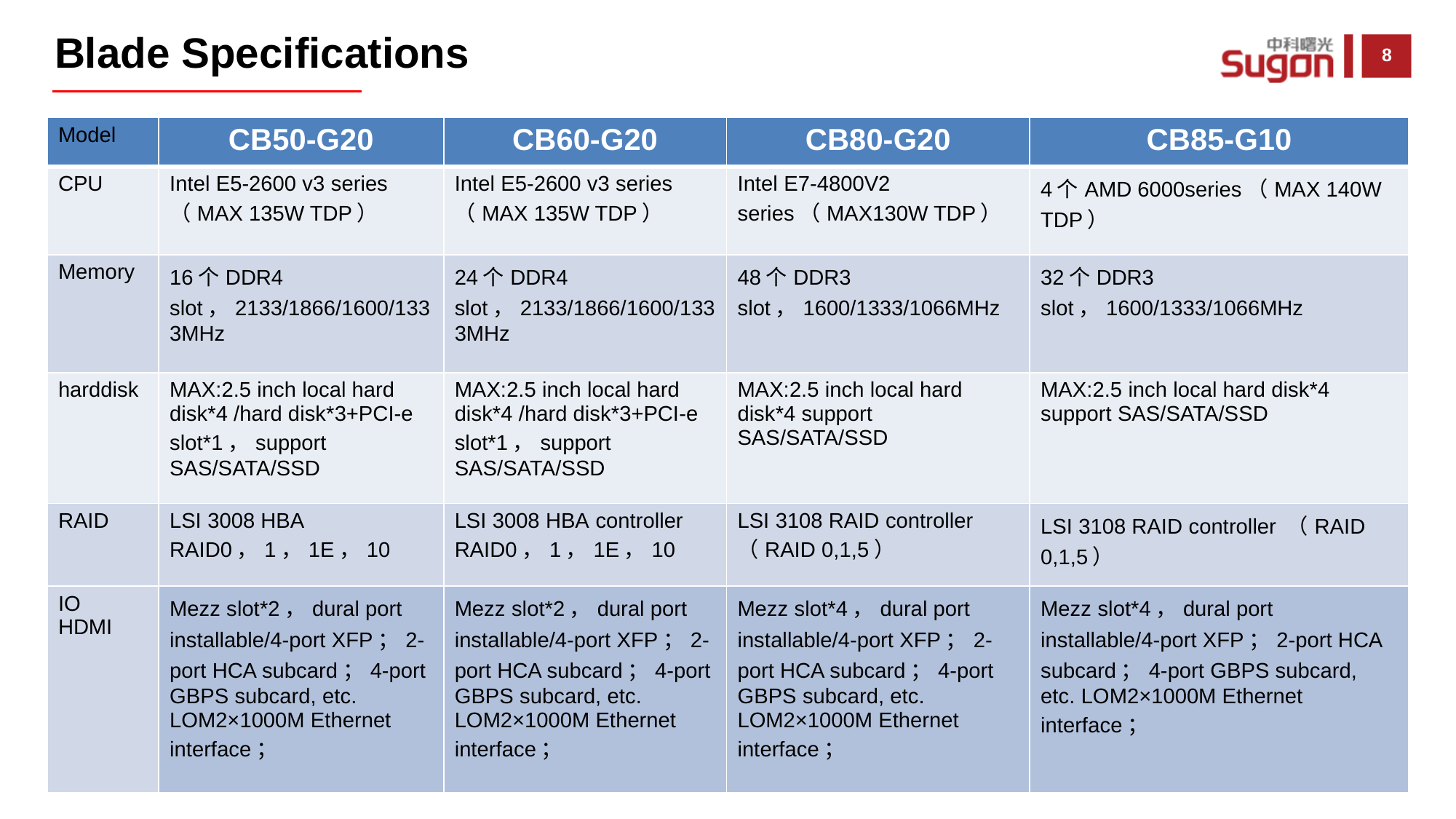

Blade Specifications
| Model | CB50-G20 | CB60-G20 | CB80-G20 | CB85-G10 |
| --- | --- | --- | --- | --- |
| CPU | Intel E5-2600 v3 series（MAX 135W TDP） | Intel E5-2600 v3 series（MAX 135W TDP） | Intel E7-4800V2 series（MAX130W TDP） | 4个AMD 6000series（MAX 140W TDP） |
| Memory | 16个DDR4 slot，2133/1866/1600/1333MHz | 24个DDR4 slot，2133/1866/1600/1333MHz | 48个DDR3 slot，1600/1333/1066MHz | 32个DDR3 slot，1600/1333/1066MHz |
| harddisk | MAX:2.5 inch local hard disk\*4 /hard disk\*3+PCI-e slot\*1，support SAS/SATA/SSD | MAX:2.5 inch local hard disk\*4 /hard disk\*3+PCI-e slot\*1，support SAS/SATA/SSD | MAX:2.5 inch local hard disk\*4 support SAS/SATA/SSD | MAX:2.5 inch local hard disk\*4 support SAS/SATA/SSD |
| RAID | LSI 3008 HBA RAID0，1，1E，10 | LSI 3008 HBA controller RAID0，1，1E，10 | LSI 3108 RAID controller （RAID 0,1,5） | LSI 3108 RAID controller （RAID 0,1,5） |
| IO HDMI | Mezz slot\*2，dural port installable/4-port XFP；2-port HCA subcard；4-port GBPS subcard, etc. LOM2×1000M Ethernet interface； | Mezz slot\*2，dural port installable/4-port XFP；2-port HCA subcard；4-port GBPS subcard, etc. LOM2×1000M Ethernet interface； | Mezz slot\*4，dural port installable/4-port XFP；2-port HCA subcard；4-port GBPS subcard, etc. LOM2×1000M Ethernet interface； | Mezz slot\*4，dural port installable/4-port XFP；2-port HCA subcard；4-port GBPS subcard, etc. LOM2×1000M Ethernet interface； |